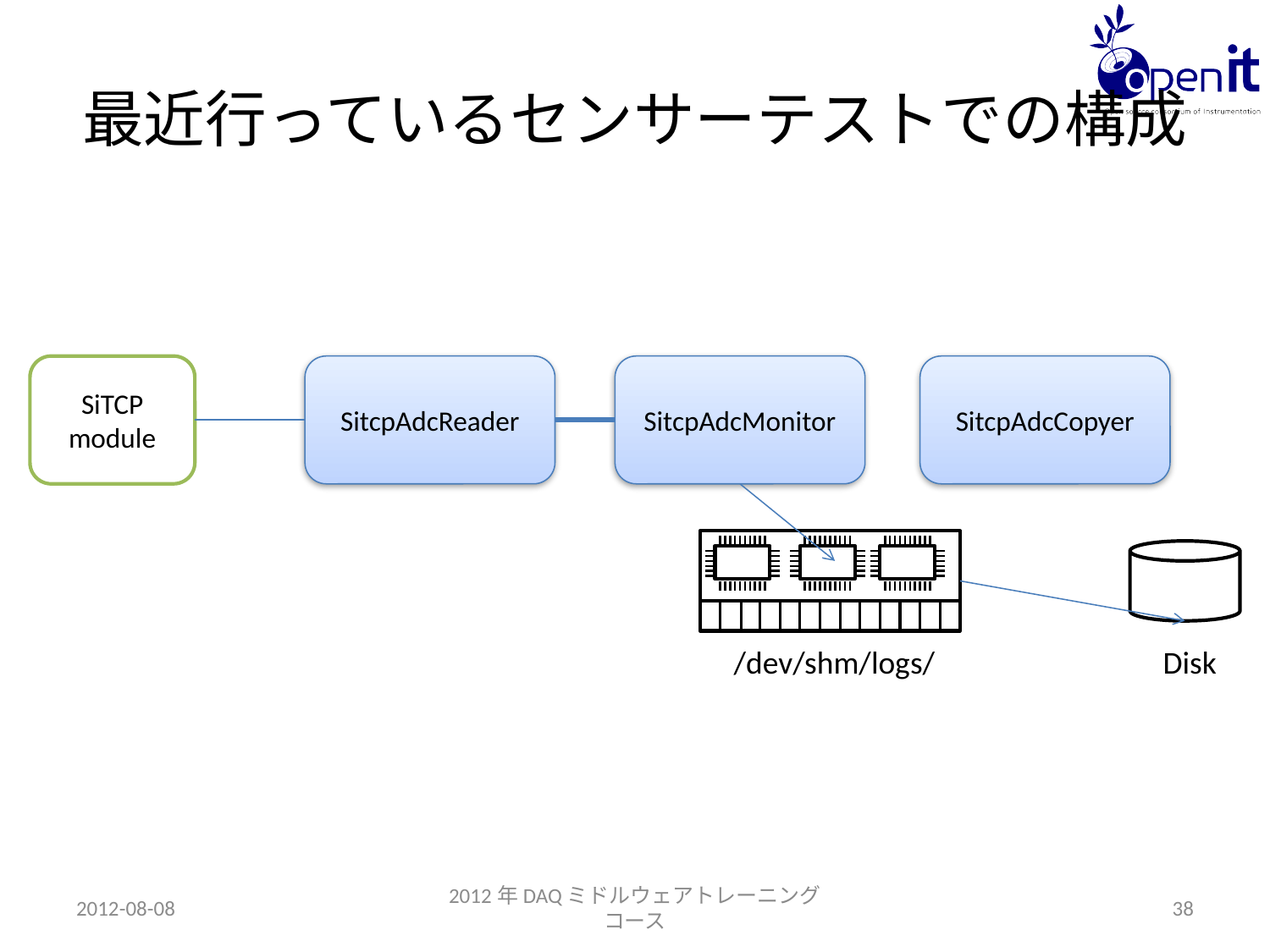

# 最近行っているセンサーテストでの構成
SiTCP
module
SitcpAdcReader
SitcpAdcMonitor
SitcpAdcCopyer

/dev/shm/logs/
Disk
2012-08-08
2012年DAQミドルウェアトレーニングコース
38